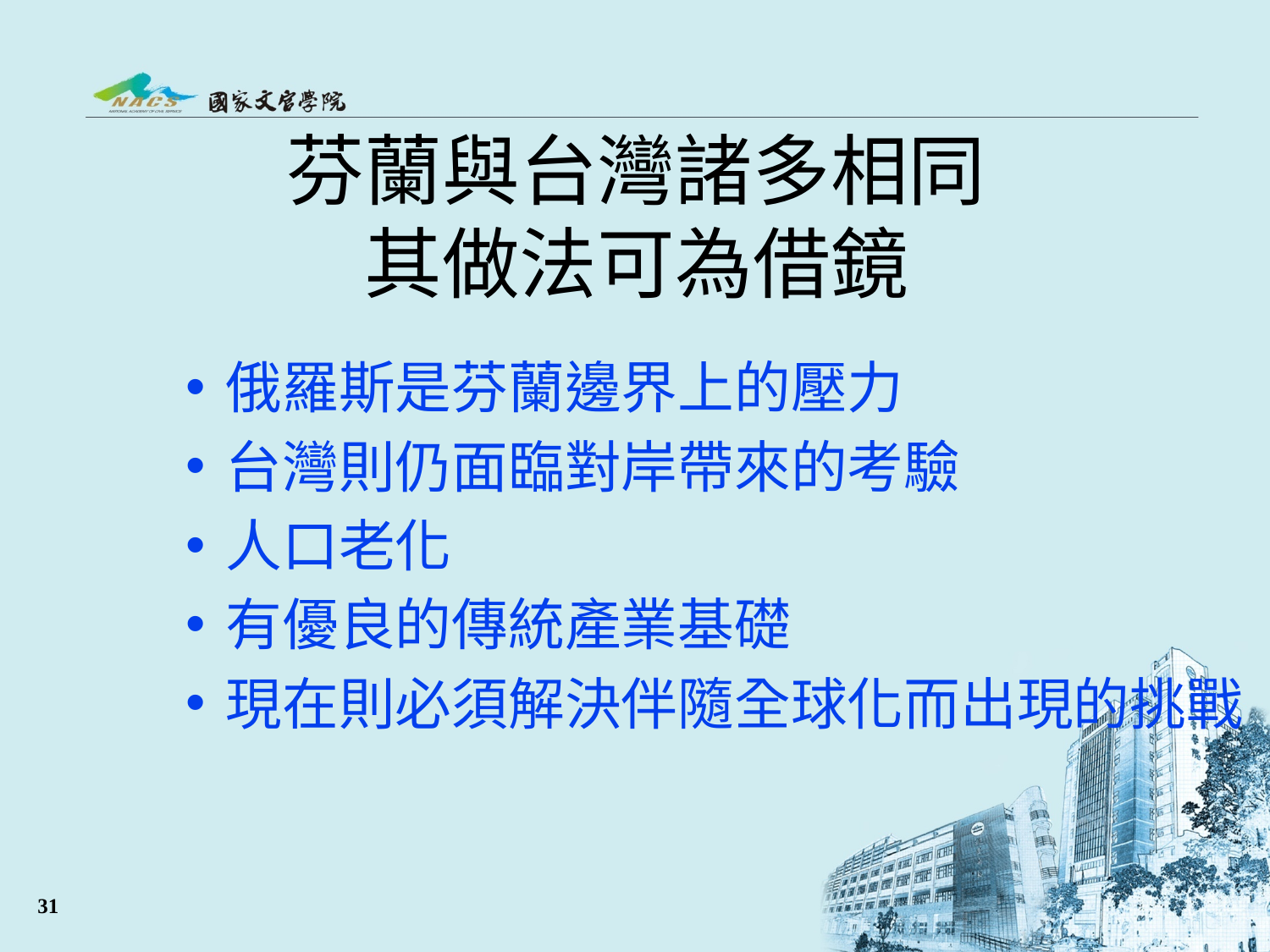

# 芬蘭與台灣諸多相同 其做法可為借鏡

俄羅斯是芬蘭邊界上的壓力
台灣則仍面臨對岸帶來的考驗
人口老化
有優良的傳統產業基礎
現在則必須解決伴隨全球化而出現的挑戰